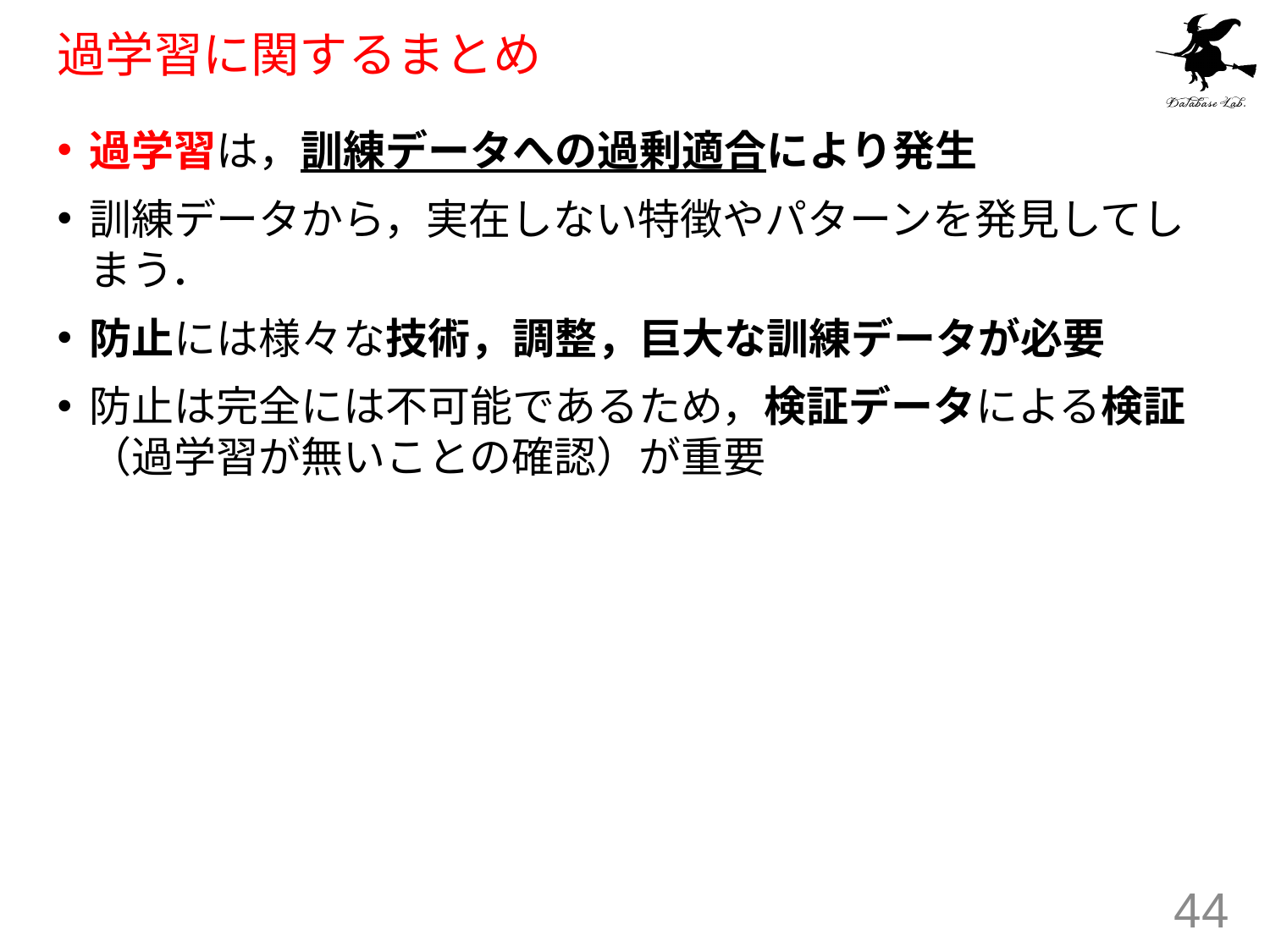

# 過学習に関するまとめ
過学習は，訓練データへの過剰適合により発生
訓練データから，実在しない特徴やパターンを発見してしまう．
防止には様々な技術，調整，巨大な訓練データが必要
防止は完全には不可能であるため，検証データによる検証（過学習が無いことの確認）が重要

44